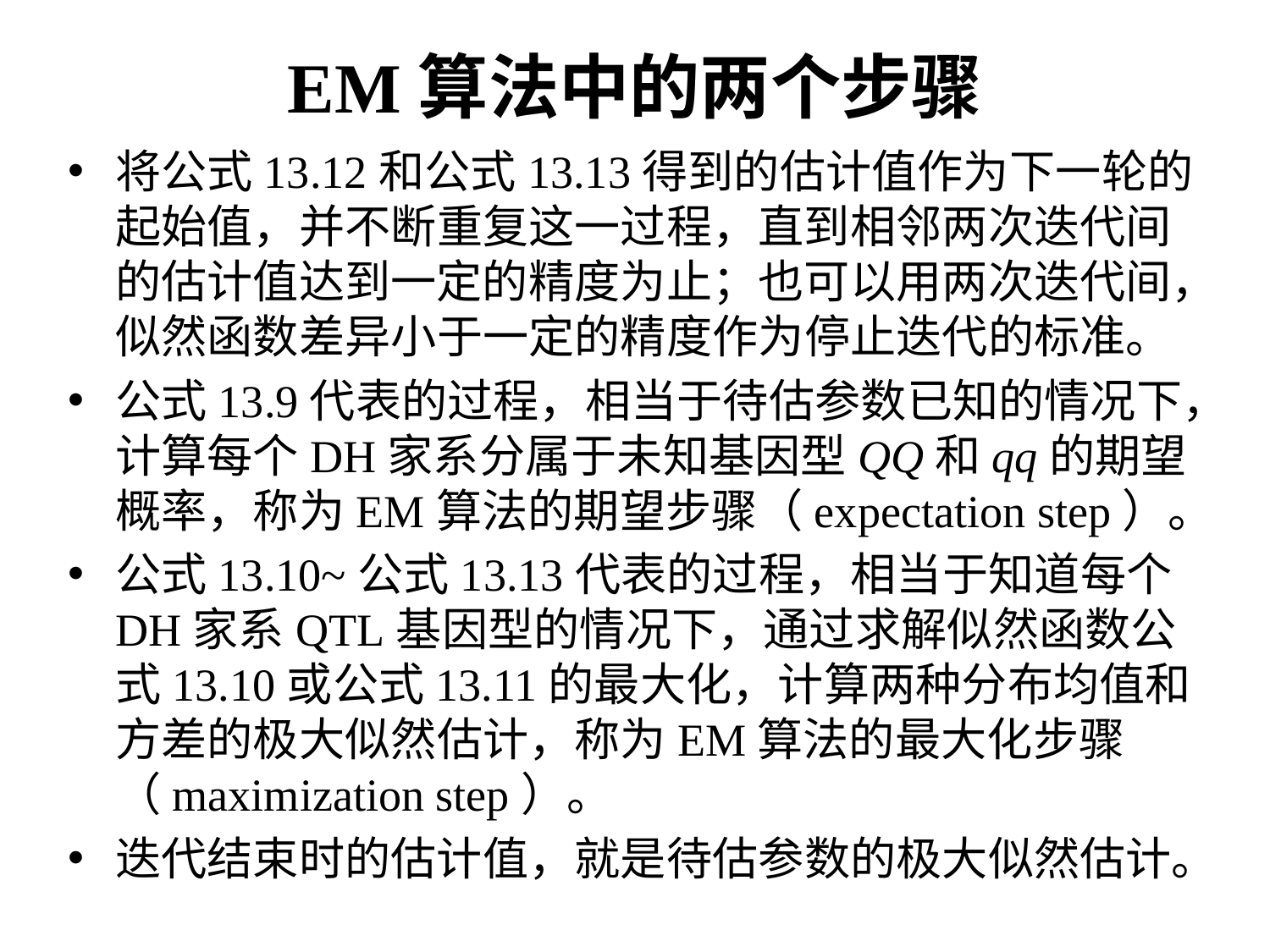

# EM算法中的两个步骤
将公式13.12和公式13.13得到的估计值作为下一轮的起始值，并不断重复这一过程，直到相邻两次迭代间的估计值达到一定的精度为止；也可以用两次迭代间，似然函数差异小于一定的精度作为停止迭代的标准。
公式13.9代表的过程，相当于待估参数已知的情况下，计算每个DH家系分属于未知基因型QQ和qq的期望概率，称为EM算法的期望步骤（expectation step）。
公式13.10~公式13.13代表的过程，相当于知道每个DH家系QTL基因型的情况下，通过求解似然函数公式13.10或公式13.11的最大化，计算两种分布均值和方差的极大似然估计，称为EM算法的最大化步骤（maximization step）。
迭代结束时的估计值，就是待估参数的极大似然估计。